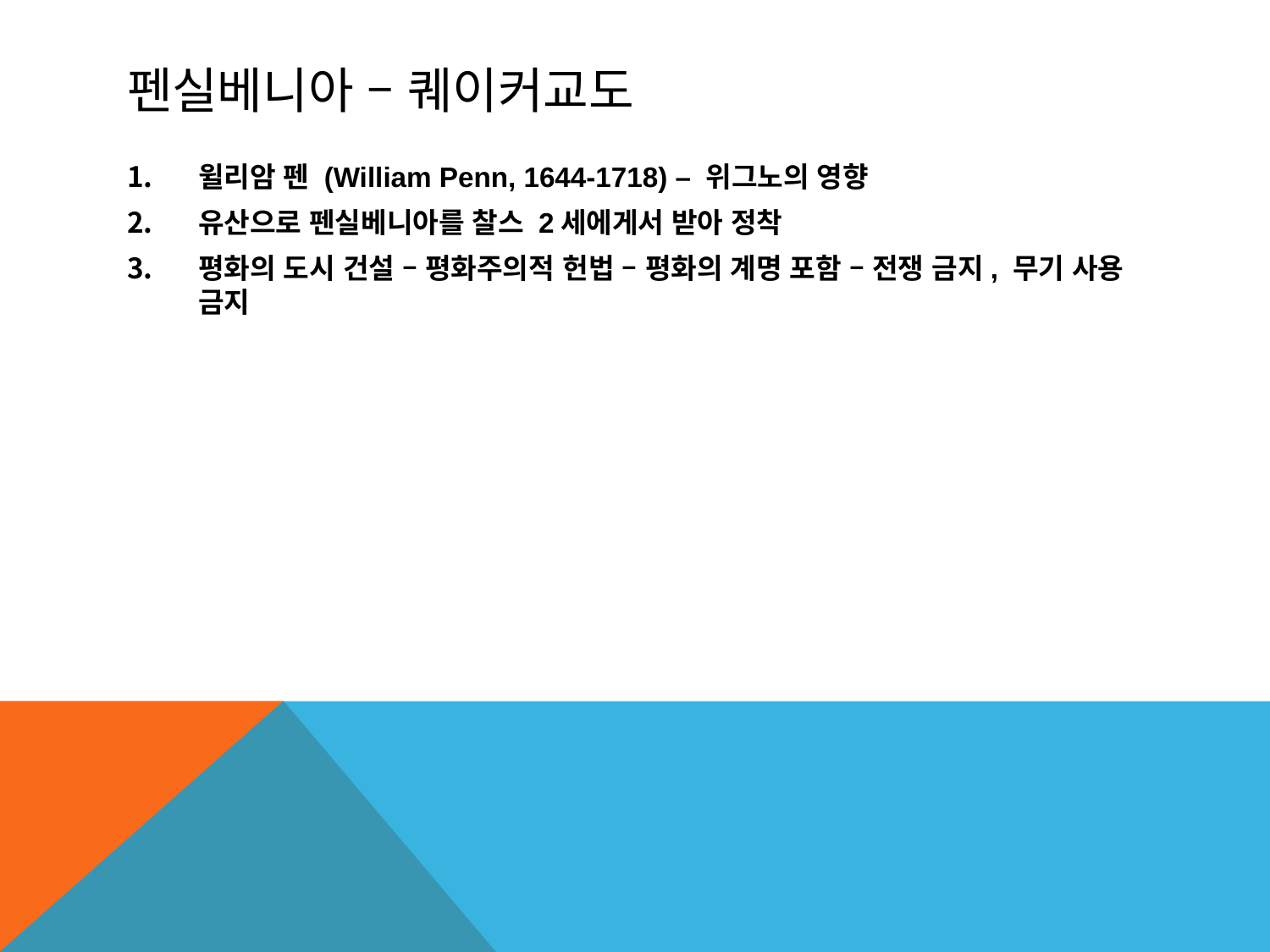

# 펜실베니아 – 퀘이커교도
윌리암 펜 (William Penn, 1644-1718) – 위그노의 영향
유산으로 펜실베니아를 찰스 2세에게서 받아 정착
평화의 도시 건설 – 평화주의적 헌법 – 평화의 계명 포함 – 전쟁 금지, 무기 사용 금지